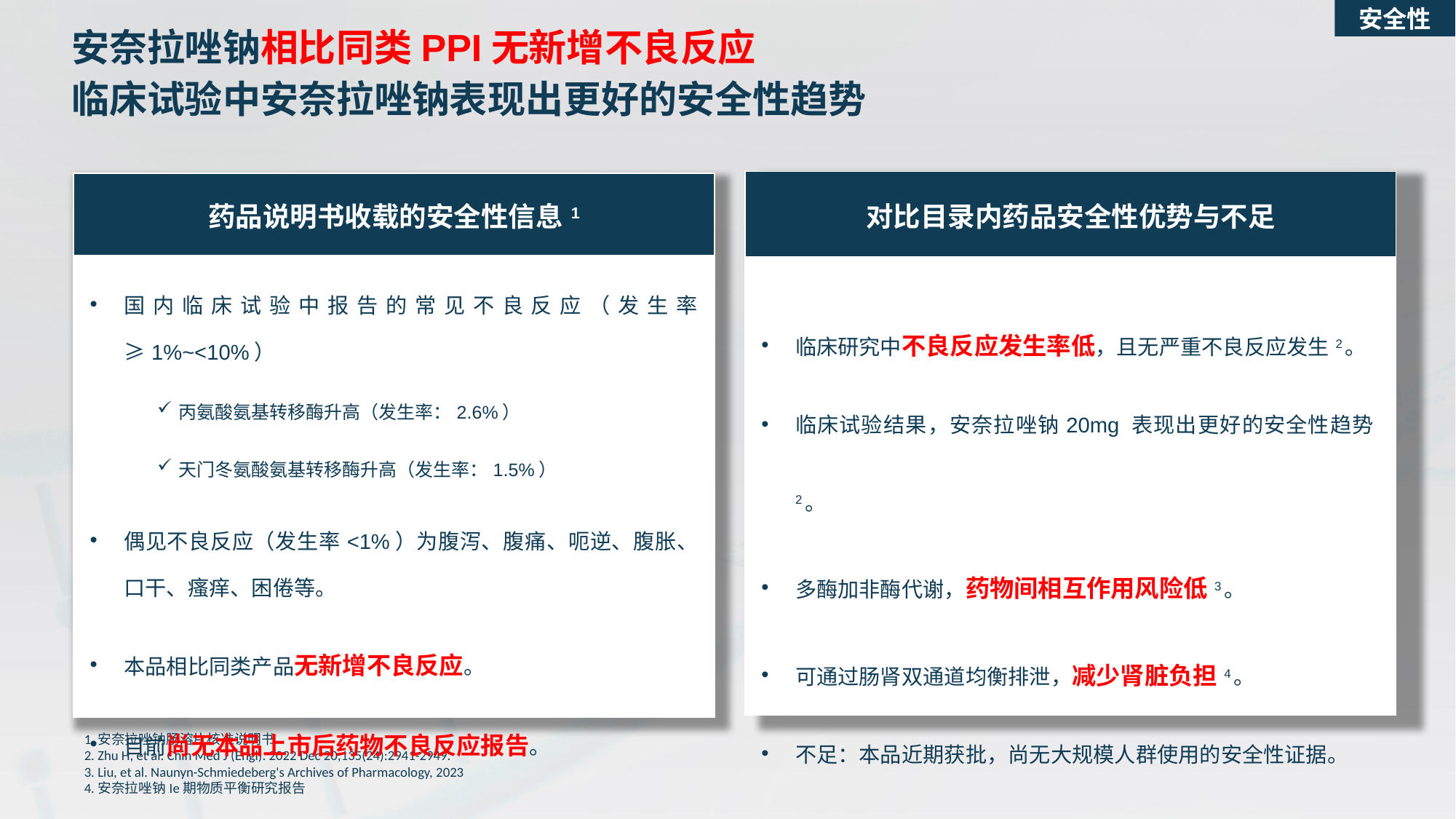

安全性
安奈拉唑钠相比同类PPI无新增不良反应
临床试验中安奈拉唑钠表现出更好的安全性趋势
| 对比目录内药品安全性优势与不足 |
| --- |
| 临床研究中不良反应发生率低，且无严重不良反应发生2。 临床试验结果，安奈拉唑钠20mg 表现出更好的安全性趋势2。 多酶加非酶代谢，药物间相互作用风险低3。 可通过肠肾双通道均衡排泄，减少肾脏负担4。 不足：本品近期获批，尚无大规模人群使用的安全性证据。 |
| 药品说明书收载的安全性信息1 |
| --- |
| 国内临床试验中报告的常见不良反应（发生率≥1%~<10%） 丙氨酸氨基转移酶升高（发生率：2.6%） 天门冬氨酸氨基转移酶升高（发生率：1.5%） 偶见不良反应（发生率<1%）为腹泻、腹痛、呃逆、腹胀、口干、瘙痒、困倦等。 本品相比同类产品无新增不良反应。 目前尚无本品上市后药物不良反应报告。 |
1.安奈拉唑钠肠溶片核准说明书
2. Zhu H, et al. Chin Med J (Engl). 2022 Dec 20;135(24):2941-2949.
3. Liu, et al. Naunyn-Schmiedeberg's Archives of Pharmacology, 2023
4.安奈拉唑钠Ie期物质平衡研究报告